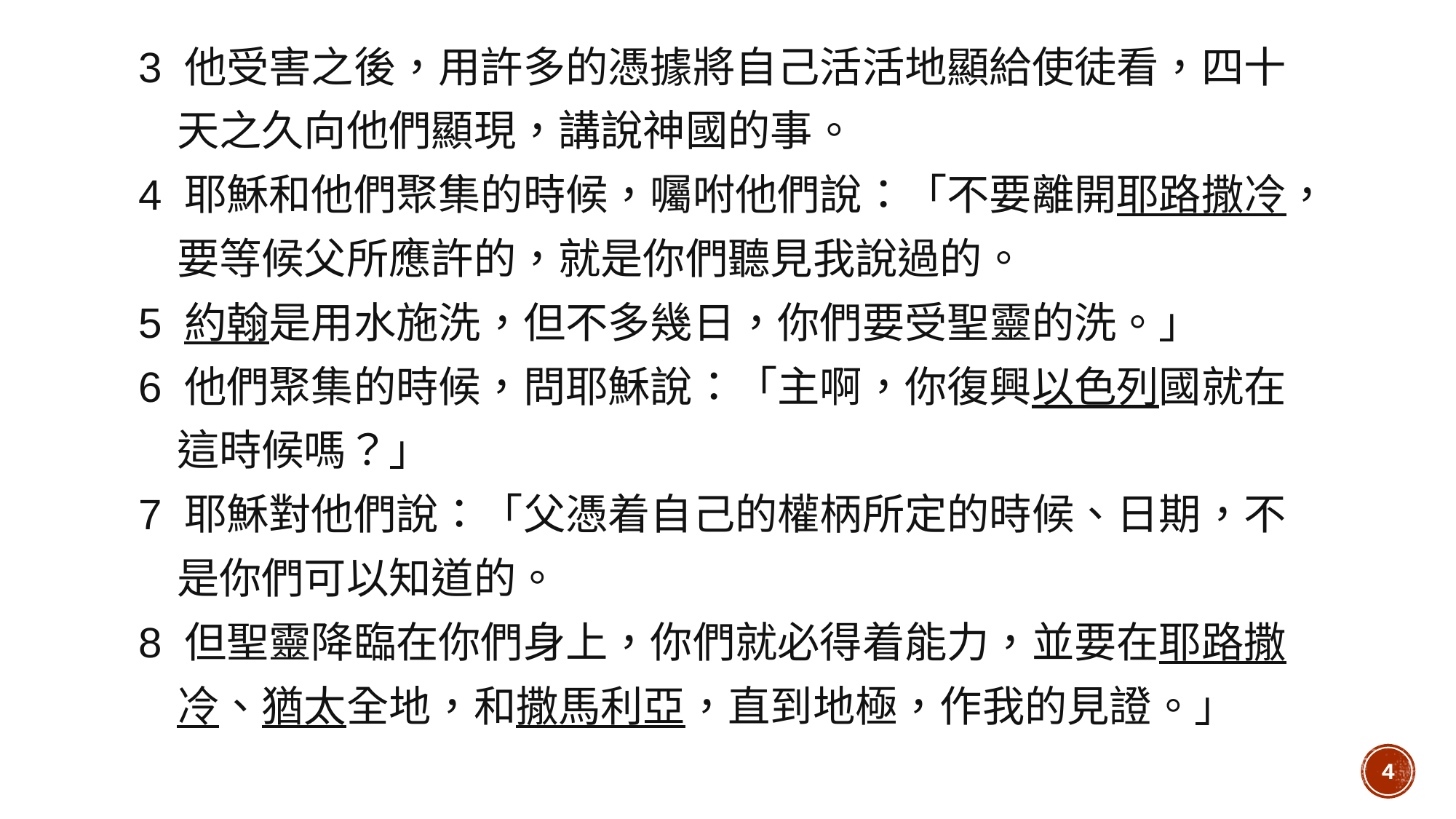

3 他受害之後，用許多的憑據將自己活活地顯給使徒看，四十
   天之久向他們顯現，講說神國的事。
4 耶穌和他們聚集的時候，囑咐他們說：「不要離開耶路撒冷，
   要等候父所應許的，就是你們聽見我說過的。
5 約翰是用水施洗，但不多幾日，你們要受聖靈的洗。」
6 他們聚集的時候，問耶穌說：「主啊，你復興以色列國就在
   這時候嗎？」
7 耶穌對他們說：「父憑着自己的權柄所定的時候、日期，不
   是你們可以知道的。
8 但聖靈降臨在你們身上，你們就必得着能力，並要在耶路撒
   冷、猶太全地，和撒馬利亞，直到地極，作我的見證。」

4